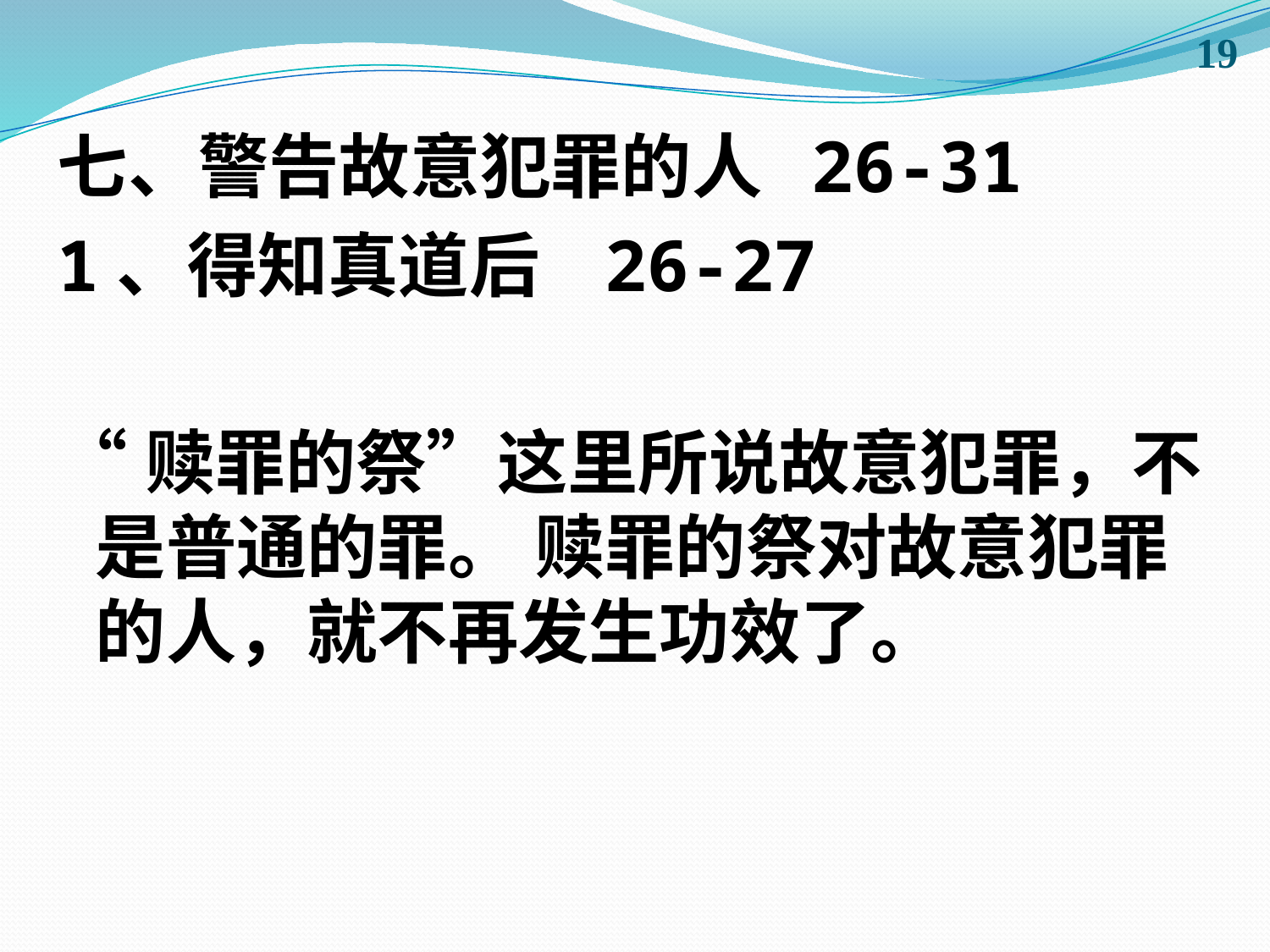

19
七、警告故意犯罪的人  26-31
1、得知真道后   26-27

“赎罪的祭”这里所说故意犯罪，不是普通的罪。 赎罪的祭对故意犯罪的人，就不再发生功效了。